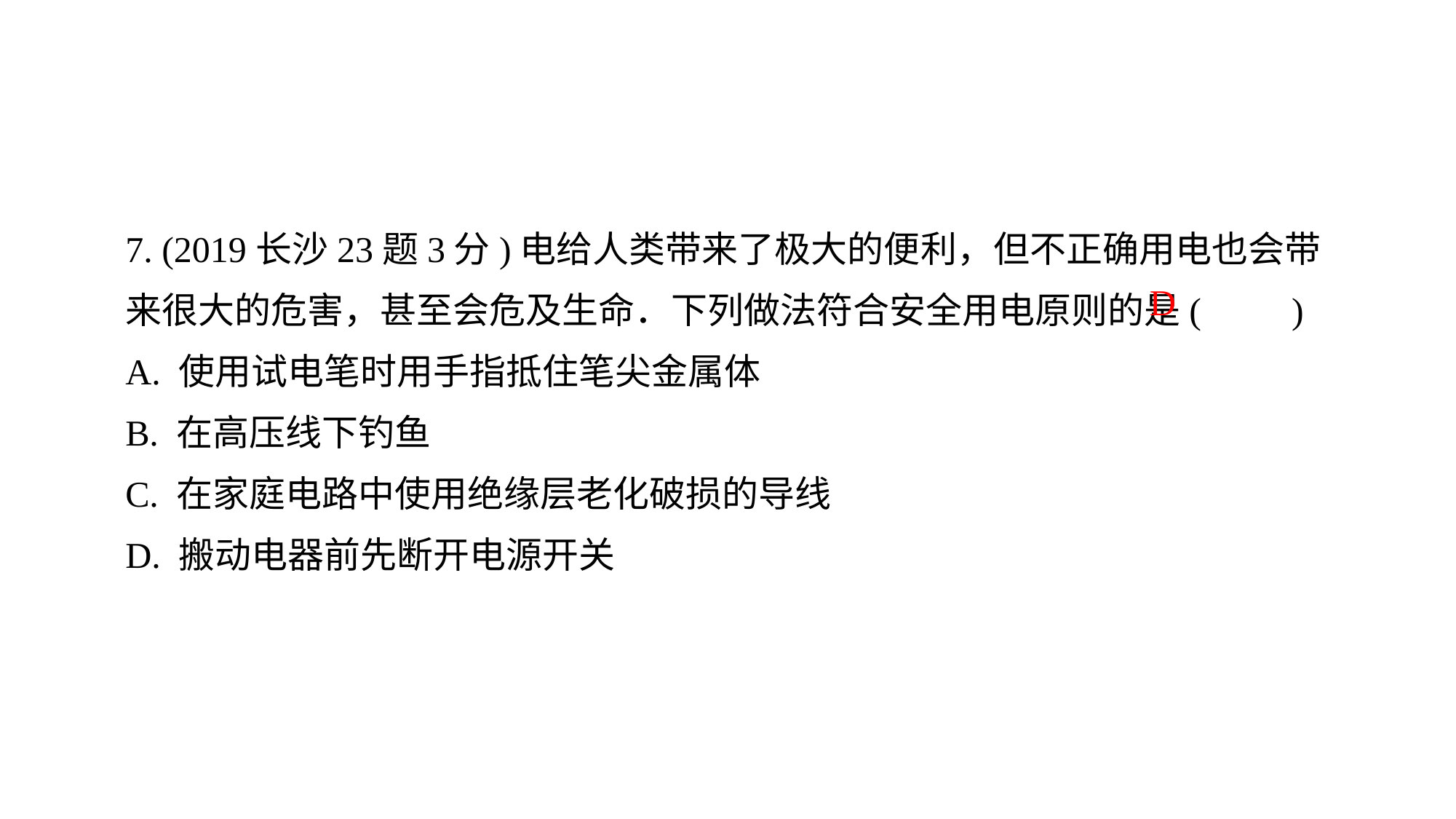

7. (2019长沙23题3分)电给人类带来了极大的便利，但不正确用电也会带来很大的危害，甚至会危及生命．下列做法符合安全用电原则的是(　　)
A. 使用试电笔时用手指抵住笔尖金属体
B. 在高压线下钓鱼
C. 在家庭电路中使用绝缘层老化破损的导线
D. 搬动电器前先断开电源开关
D